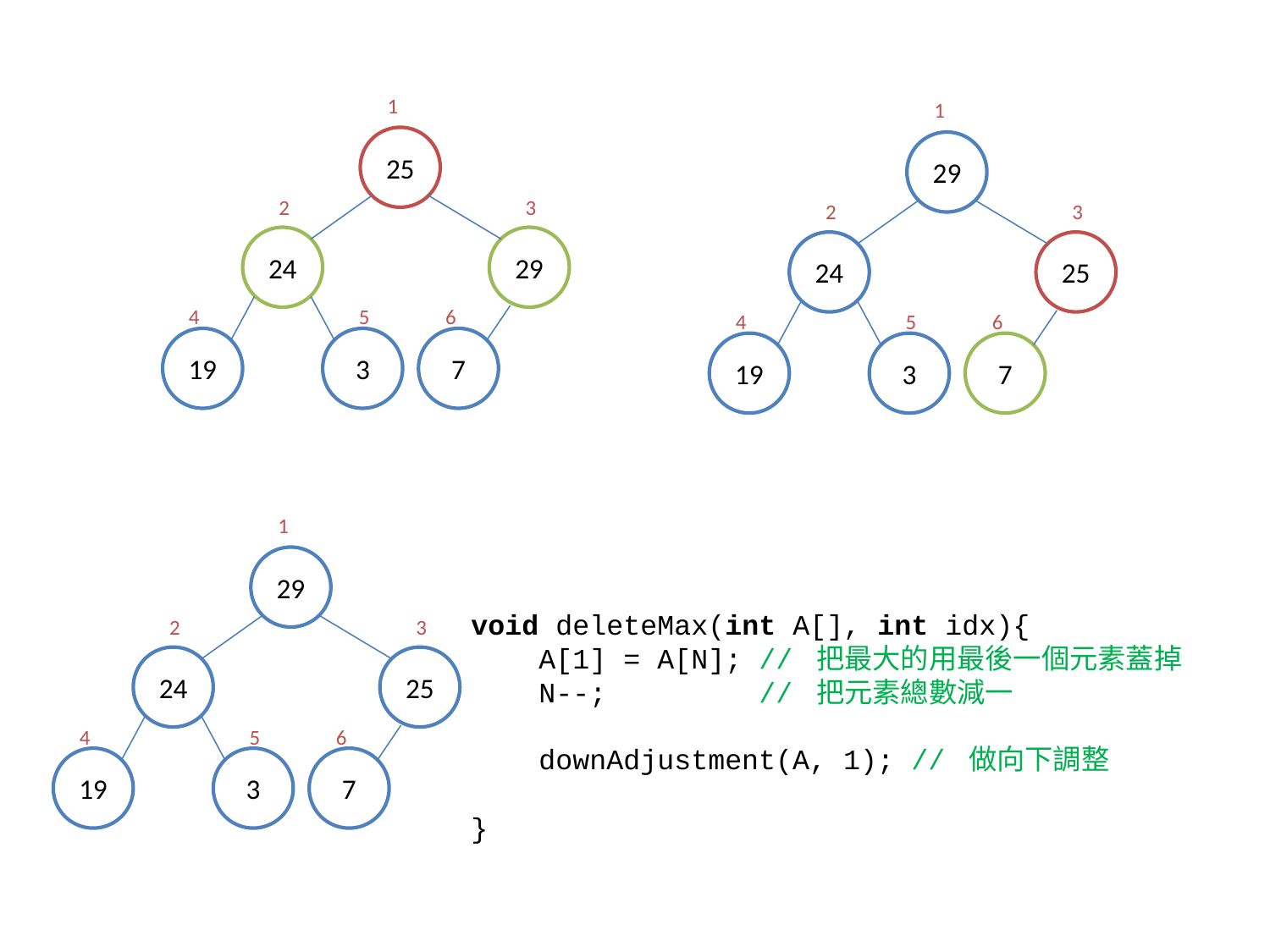

1
25
24
29
19
3
7
2
3
4
5
6
1
29
24
25
19
3
7
2
3
4
5
6
1
29
24
25
19
3
7
2
3
4
5
6

void deleteMax(int A[], int idx){
    A[1] = A[N]; // 把最大的用最後一個元素蓋掉
    N--;         // 把元素總數減一

    downAdjustment(A, 1); // 做向下調整

}